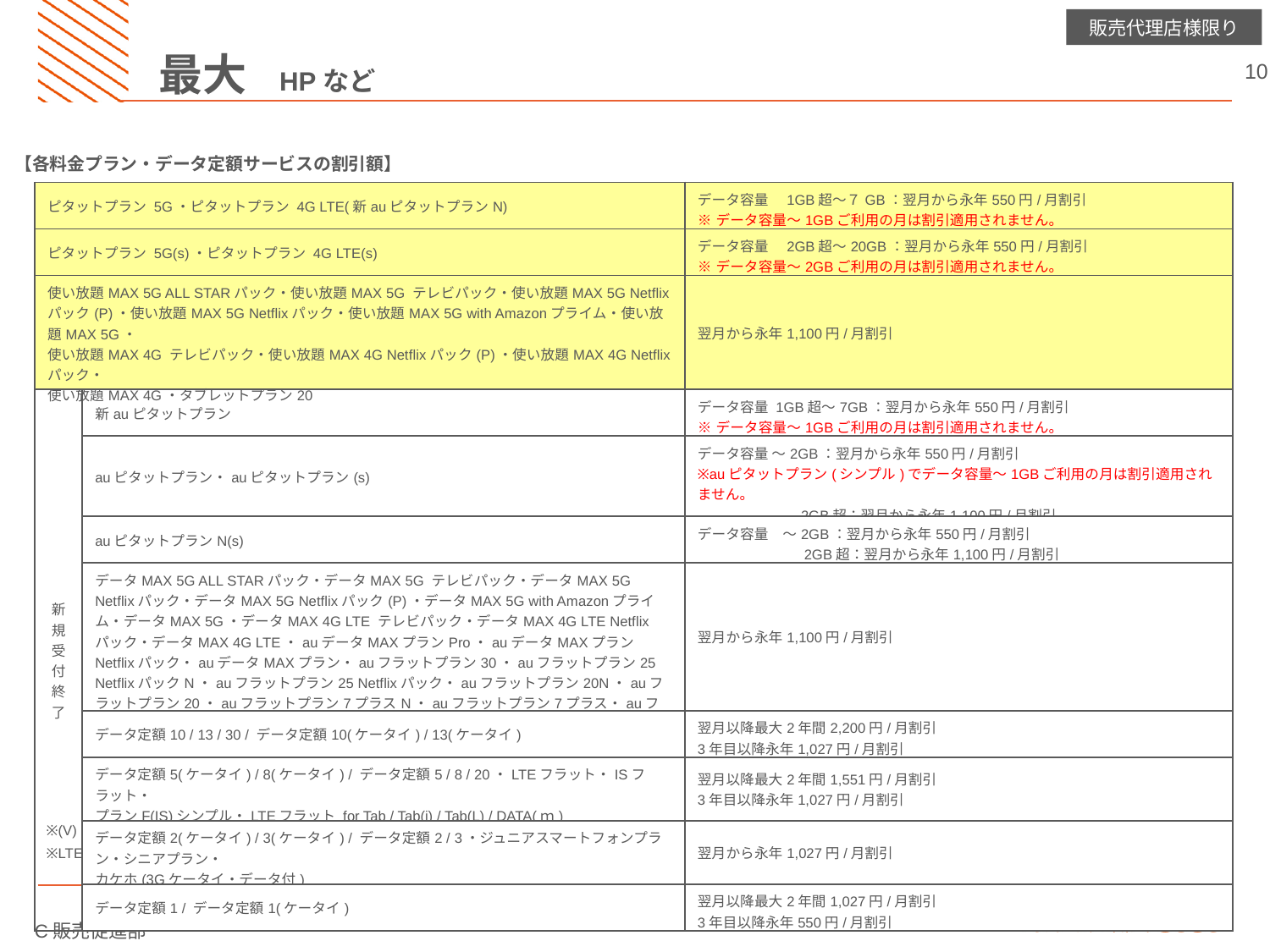

最大　HPなど
【各料金プラン・データ定額サービスの割引額】
| ピタットプラン 5G・ピタットプラン 4G LTE(新auピタットプランN) |  | データ容量　1GB超～７GB：翌月から永年550円/月割引 ※データ容量～1GBご利用の月は割引適用されません。 |
| --- | --- | --- |
| ピタットプラン 5G(s)・ピタットプラン 4G LTE(s) |  | データ容量　2GB超～20GB：翌月から永年550円/月割引 ※データ容量～2GBご利用の月は割引適用されません。 |
| 使い放題MAX 5G ALL STARパック・使い放題MAX 5G テレビパック・使い放題MAX 5G Netflixパック(P)・使い放題MAX 5G Netflixパック・使い放題MAX 5G with Amazonプライム・使い放題MAX 5G・ 使い放題MAX 4G テレビパック・使い放題MAX 4G Netflixパック(P)・使い放題MAX 4G Netflixパック・ 使い放題MAX 4G・タブレットプラン20 |  | 翌月から永年1,100円/月割引 |
| 新規受付終了 | 新auピタットプラン | データ容量 1GB超～7GB：翌月から永年550円/月割引 ※データ容量～1GBご利用の月は割引適用されません。 |
|  | auピタットプラン・auピタットプラン(s) | データ容量 ～2GB：翌月から永年550円/月割引 ※auピタットプラン(シンプル)でデータ容量～1GBご利用の月は割引適用されません。 　　　　　　　2GB超：翌月から永年1,100円/月割引 |
|  | auピタットプランN(s) | データ容量　～2GB：翌月から永年550円/月割引 　 　　　　　　2GB超：翌月から永年1,100円/月割引 |
|  | データMAX 5G ALL STARパック・データMAX 5G テレビパック・データMAX 5G Netflixパック・データMAX 5G Netflixパック(P)・データMAX 5G with Amazonプライム・データMAX 5G・データMAX 4G LTE テレビパック・データMAX 4G LTE Netflixパック・データMAX 4G LTE・auデータMAXプランPro・auデータMAXプラン Netflixパック・auデータMAXプラン・auフラットプラン30・auフラットプラン25 NetflixパックN・auフラットプラン25 Netflixパック・auフラットプラン20N・auフラットプラン20・auフラットプラン7プラスN・auフラットプラン7プラス・auフラットプラン5(学割専用) | 翌月から永年1,100円/月割引 |
|  | データ定額10 / 13 / 30 / データ定額10(ケータイ) / 13(ケータイ) | 翌月以降最大2年間2,200円/月割引 3年目以降永年1,027円/月割引 |
|  | データ定額5(ケータイ) / 8(ケータイ) / データ定額5 / 8 / 20・LTEフラット・ISフラット・ プランF(IS)シンプル・LTEフラット for Tab / Tab(i) / Tab(L) / DATA(ｍ) | 翌月以降最大2年間1,551円/月割引 3年目以降永年1,027円/月割引 |
|  | データ定額2(ケータイ) / 3(ケータイ) / データ定額2 / 3・ジュニアスマートフォンプラン・シニアプラン・ カケホ(3Gケータイ・データ付) | 翌月から永年1,027円/月割引 |
|  | データ定額1 / データ定額1(ケータイ) | 翌月以降最大2年間1,027円/月割引 3年目以降永年550円/月割引 |
※(V)の付く料金プラン・データ定額サービスを含みます。
※LTEダブル定額for Tab/Tab(i)(新規受付終了)向けについては、auホームページをご確認ください。
各料金プランについてはこちら
HPは料金プランページへリンク貼る